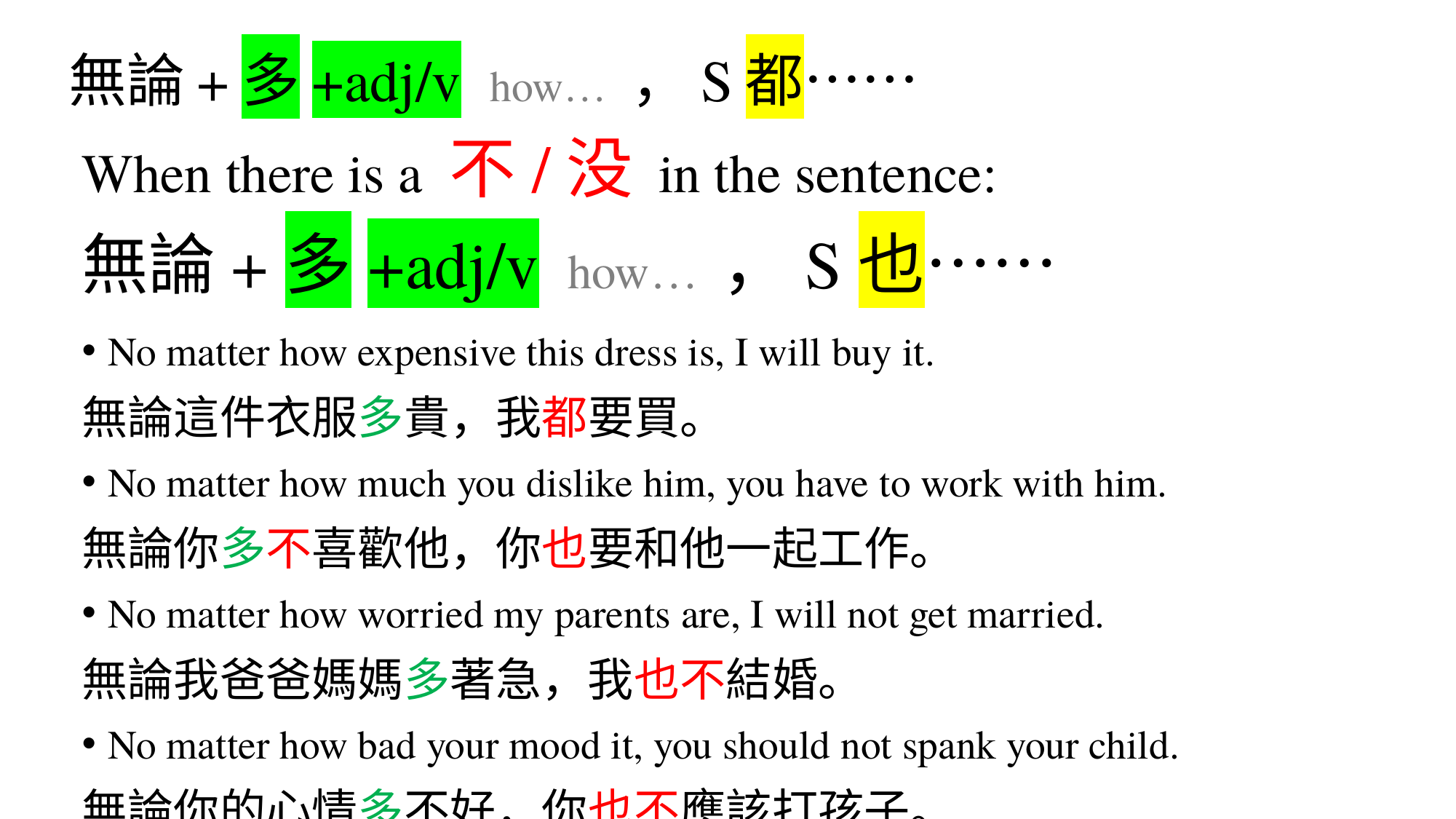

無論+多+adj/v  how… ，S都……
# When there is a 不/没 in the sentence: 無論+多+adj/v  how… ，S也……
No matter how expensive this dress is, I will buy it.
無論這件衣服多貴，我都要買。
No matter how much you dislike him, you have to work with him.
無論你多不喜歡他，你也要和他一起工作。
No matter how worried my parents are, I will not get married.
無論我爸爸媽媽多著急，我也不結婚。
No matter how bad your mood it, you should not spank your child.
無論你的心情多不好，你也不應該打孩子。